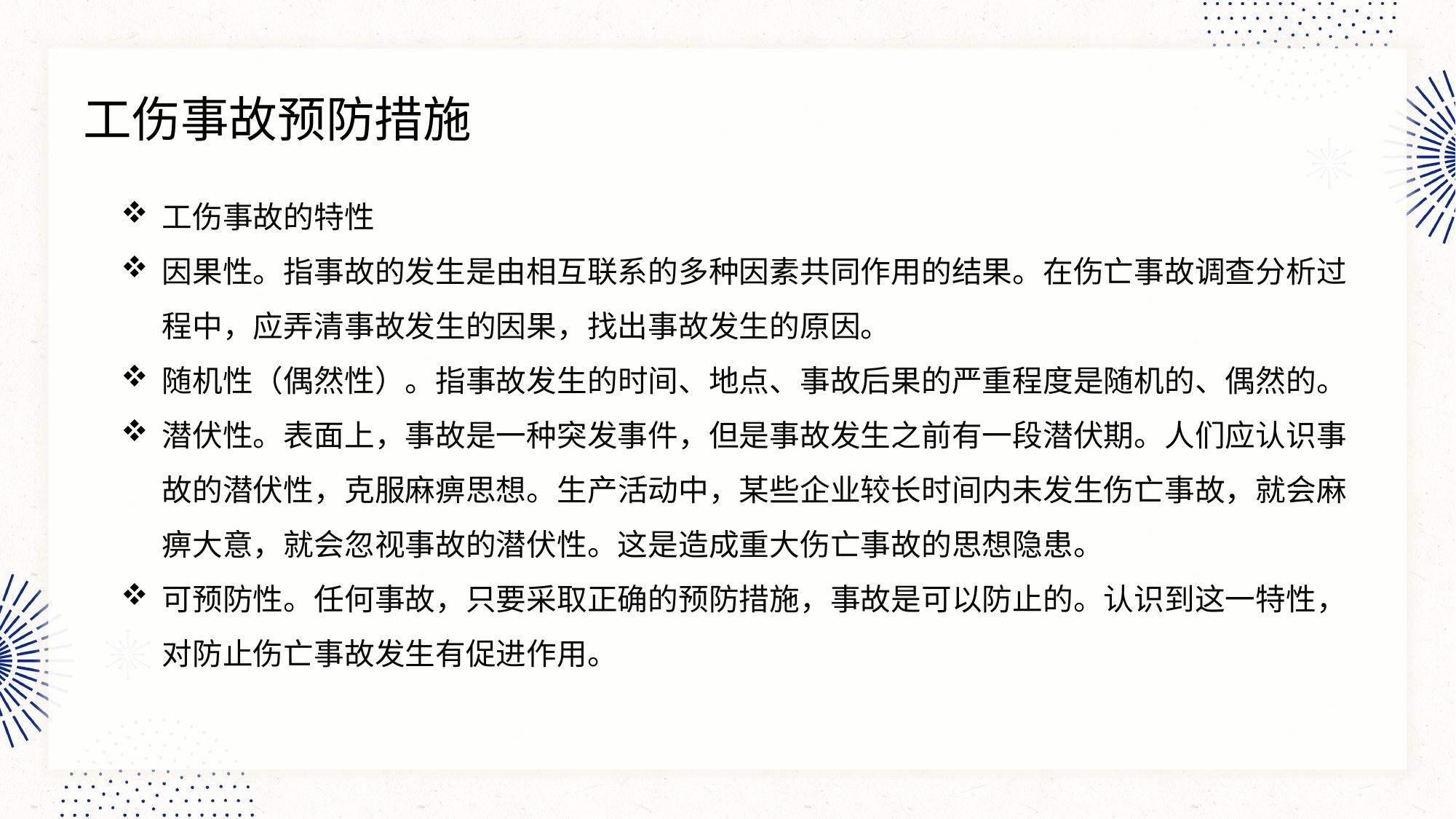

工伤事故预防措施
工伤事故的特性
因果性。指事故的发生是由相互联系的多种因素共同作用的结果。在伤亡事故调查分析过程中，应弄清事故发生的因果，找出事故发生的原因。
随机性（偶然性）。指事故发生的时间、地点、事故后果的严重程度是随机的、偶然的。
潜伏性。表面上，事故是一种突发事件，但是事故发生之前有一段潜伏期。人们应认识事故的潜伏性，克服麻痹思想。生产活动中，某些企业较长时间内未发生伤亡事故，就会麻痹大意，就会忽视事故的潜伏性。这是造成重大伤亡事故的思想隐患。
可预防性。任何事故，只要采取正确的预防措施，事故是可以防止的。认识到这一特性，对防止伤亡事故发生有促进作用。